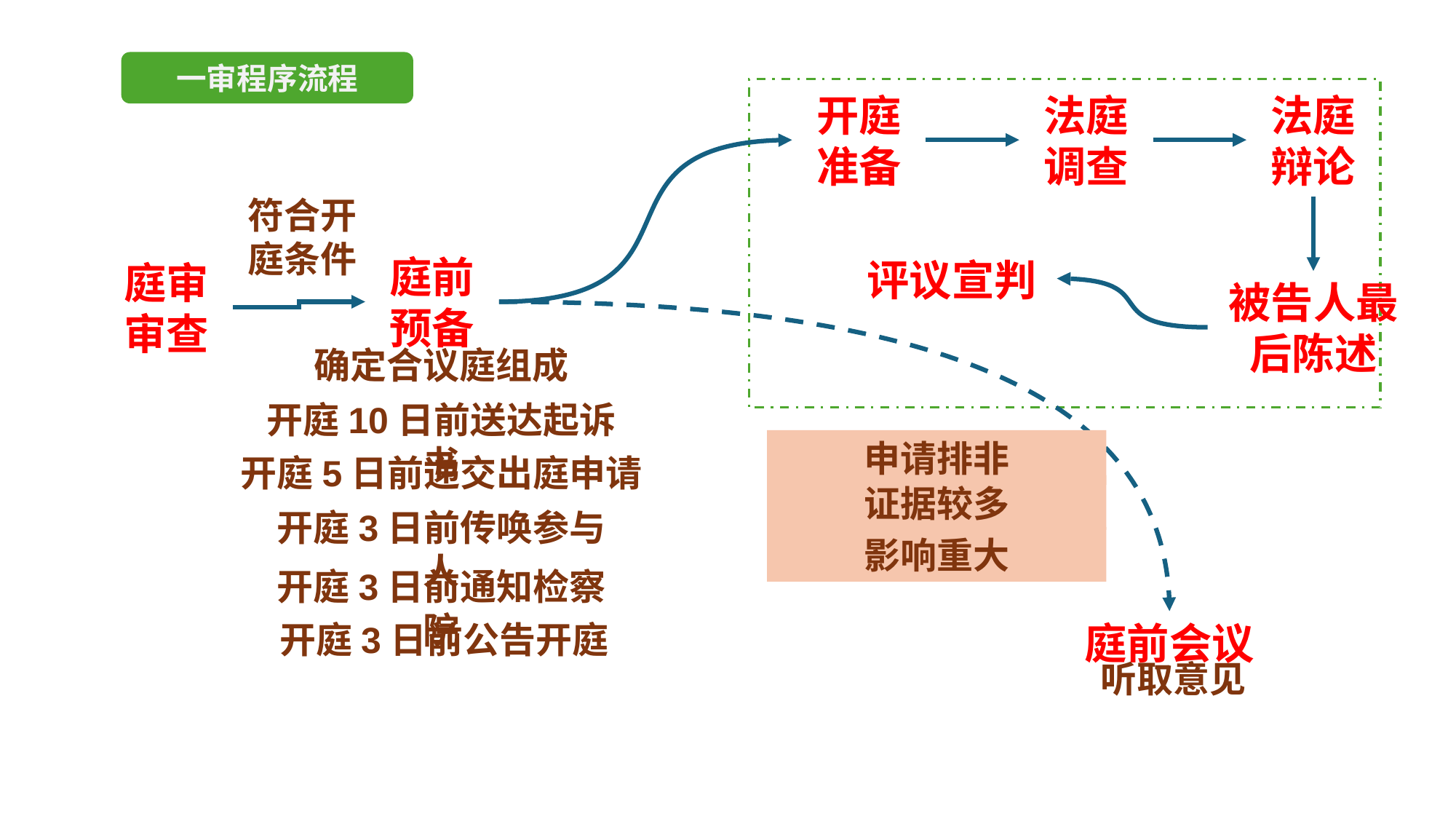

一审程序流程

法庭辩论
法庭调查
开庭准备
符合开庭条件
庭前预备
评议宣判
庭审审查
被告人最后陈述
确定合议庭组成
开庭10日前送达起诉书
申请排非
开庭5日前递交出庭申请
证据较多
开庭3日前传唤参与人
影响重大
开庭3日前通知检察院
庭前会议
开庭3日前公告开庭
听取意见